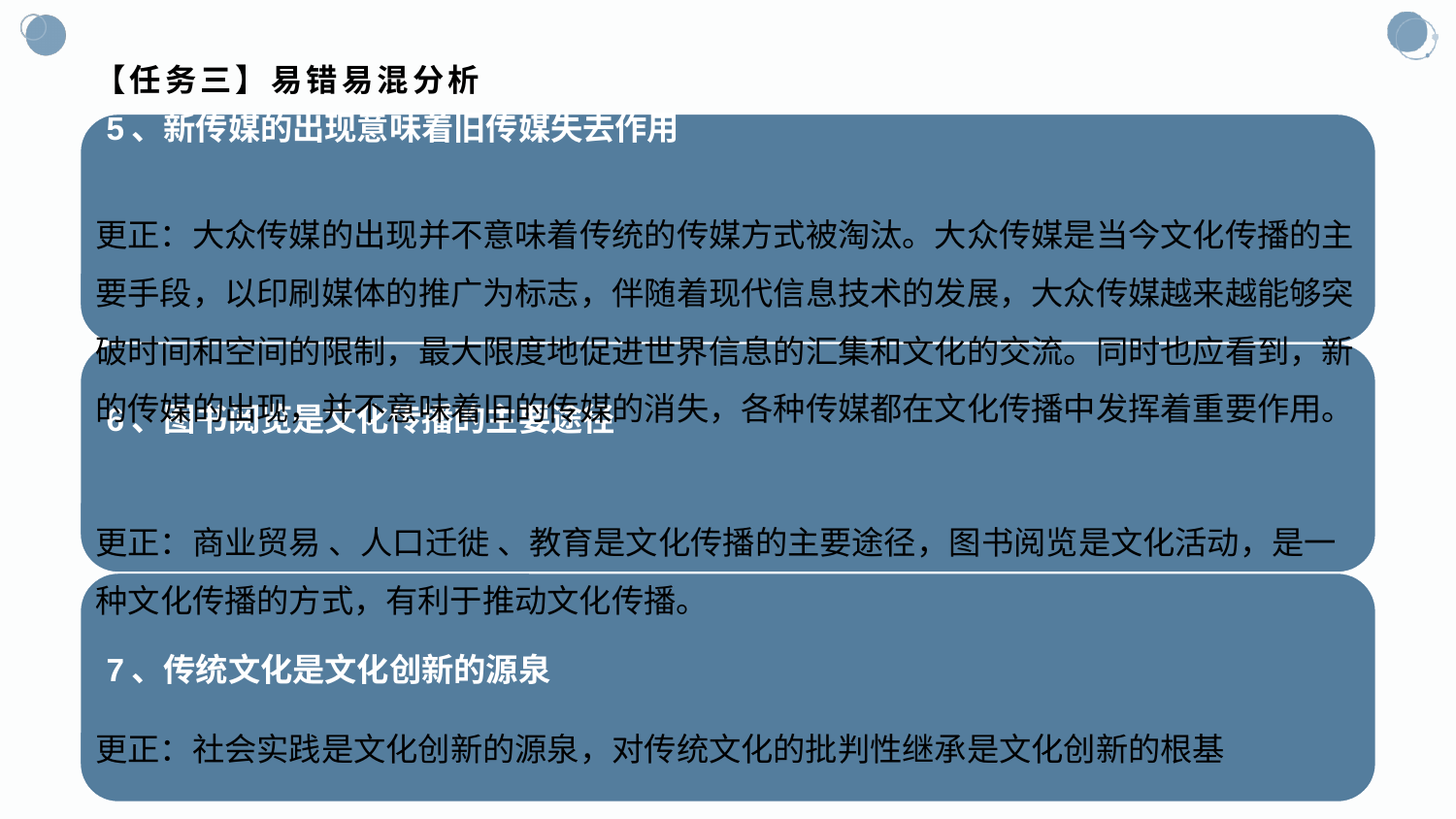

# 【任务三】易错易混分析
5、新传媒的出现意味着旧传媒失去作用
6、图书阅览是文化传播的主要途径
7、传统文化是文化创新的源泉
更正：大众传媒的出现并不意味着传统的传媒方式被淘汰。大众传媒是当今文化传播的主要手段，以印刷媒体的推广为标志，伴随着现代信息技术的发展，大众传媒越来越能够突破时间和空间的限制，最大限度地促进世界信息的汇集和文化的交流。同时也应看到，新的传媒的出现，并不意味着旧的传媒的消失，各种传媒都在文化传播中发挥着重要作用。
更正：商业贸易 、人口迁徙 、教育是文化传播的主要途径，图书阅览是文化活动，是一种文化传播的方式，有利于推动文化传播。
更正：社会实践是文化创新的源泉，对传统文化的批判性继承是文化创新的根基